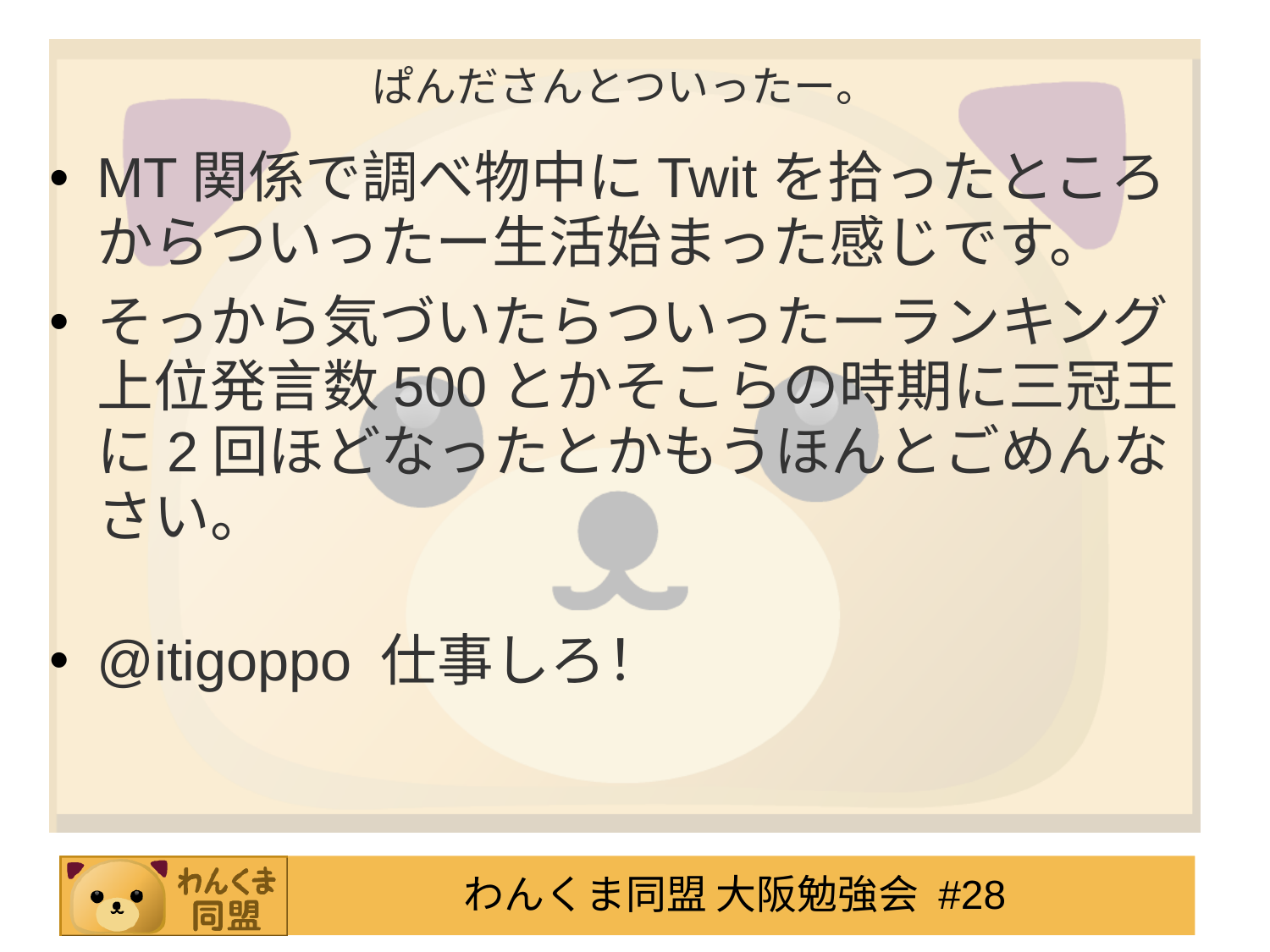

# ぱんださんとついったー。
MT関係で調べ物中にTwitを拾ったところからついったー生活始まった感じです。
そっから気づいたらついったーランキング上位発言数500とかそこらの時期に三冠王に2回ほどなったとかもうほんとごめんなさい。
@itigoppo 仕事しろ！